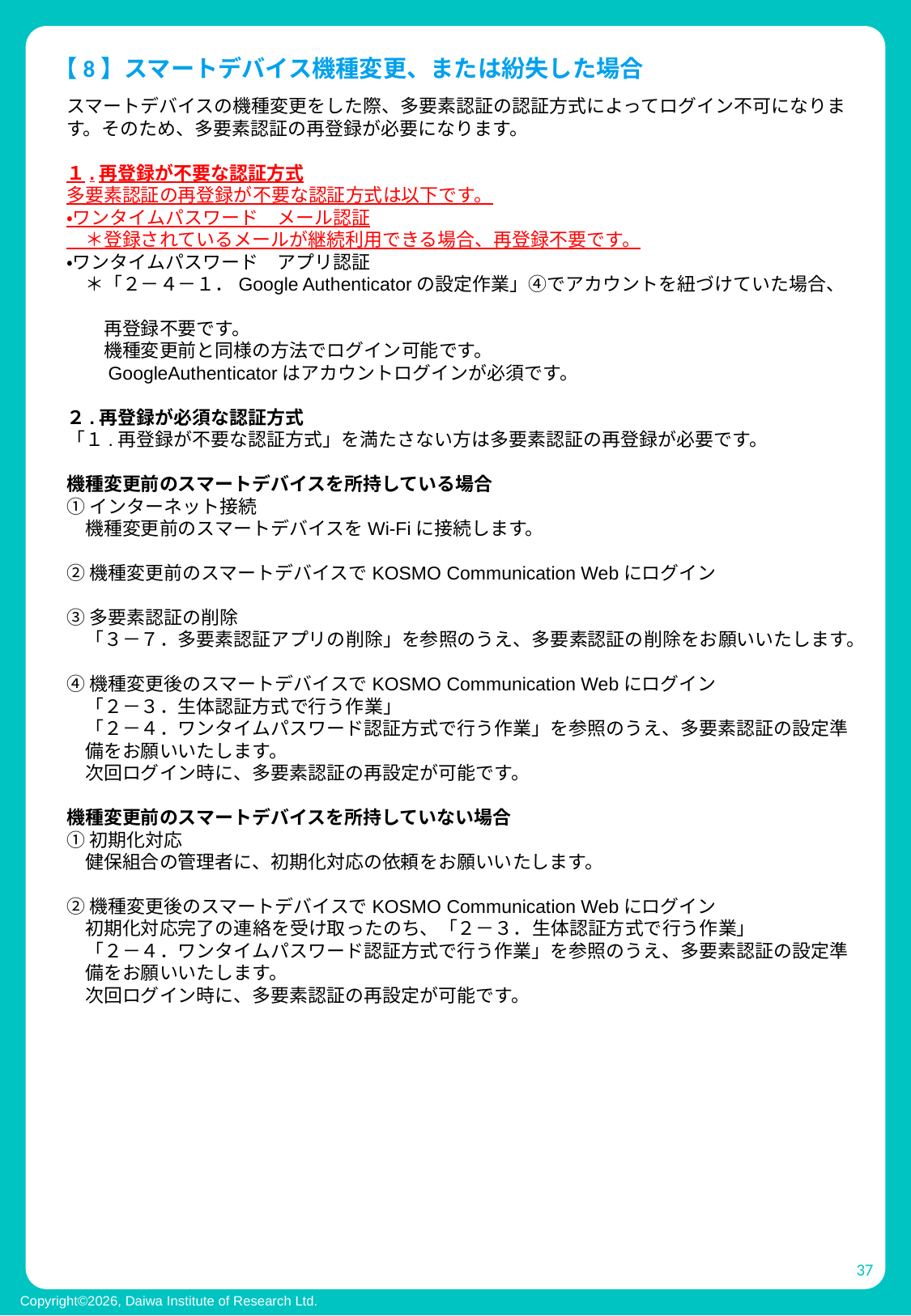

【8】スマートデバイス機種変更、または紛失した場合
スマートデバイスの機種変更をした際、多要素認証の認証方式によってログイン不可になります。そのため、多要素認証の再登録が必要になります。

１.再登録が不要な認証方式
多要素認証の再登録が不要な認証方式は以下です。
・ワンタイムパスワード　メール認証
　＊登録されているメールが継続利用できる場合、再登録不要です。
・ワンタイムパスワード　アプリ認証
　＊「２－４－１．Google Authenticatorの設定作業」④でアカウントを紐づけていた場合、
　　再登録不要です。
　　機種変更前と同様の方法でログイン可能です。
　　GoogleAuthenticatorはアカウントログインが必須です。

２.再登録が必須な認証方式
「１.再登録が不要な認証方式」を満たさない方は多要素認証の再登録が必要です。

機種変更前のスマートデバイスを所持している場合
①インターネット接続
　機種変更前のスマートデバイスをWi-Fiに接続します。

②機種変更前のスマートデバイスでKOSMO Communication Webにログイン

③多要素認証の削除
　「３－７．多要素認証アプリの削除」を参照のうえ、多要素認証の削除をお願いいたします。

④機種変更後のスマートデバイスでKOSMO Communication Webにログイン
　「２－３．生体認証方式で行う作業」
　「２－４．ワンタイムパスワード認証方式で行う作業」を参照のうえ、多要素認証の設定準
　備をお願いいたします。
　次回ログイン時に、多要素認証の再設定が可能です。

機種変更前のスマートデバイスを所持していない場合
①初期化対応
　健保組合の管理者に、初期化対応の依頼をお願いいたします。

②機種変更後のスマートデバイスでKOSMO Communication Webにログイン
　初期化対応完了の連絡を受け取ったのち、「２－３．生体認証方式で行う作業」
　「２－４．ワンタイムパスワード認証方式で行う作業」を参照のうえ、多要素認証の設定準
　備をお願いいたします。
　次回ログイン時に、多要素認証の再設定が可能です。

37